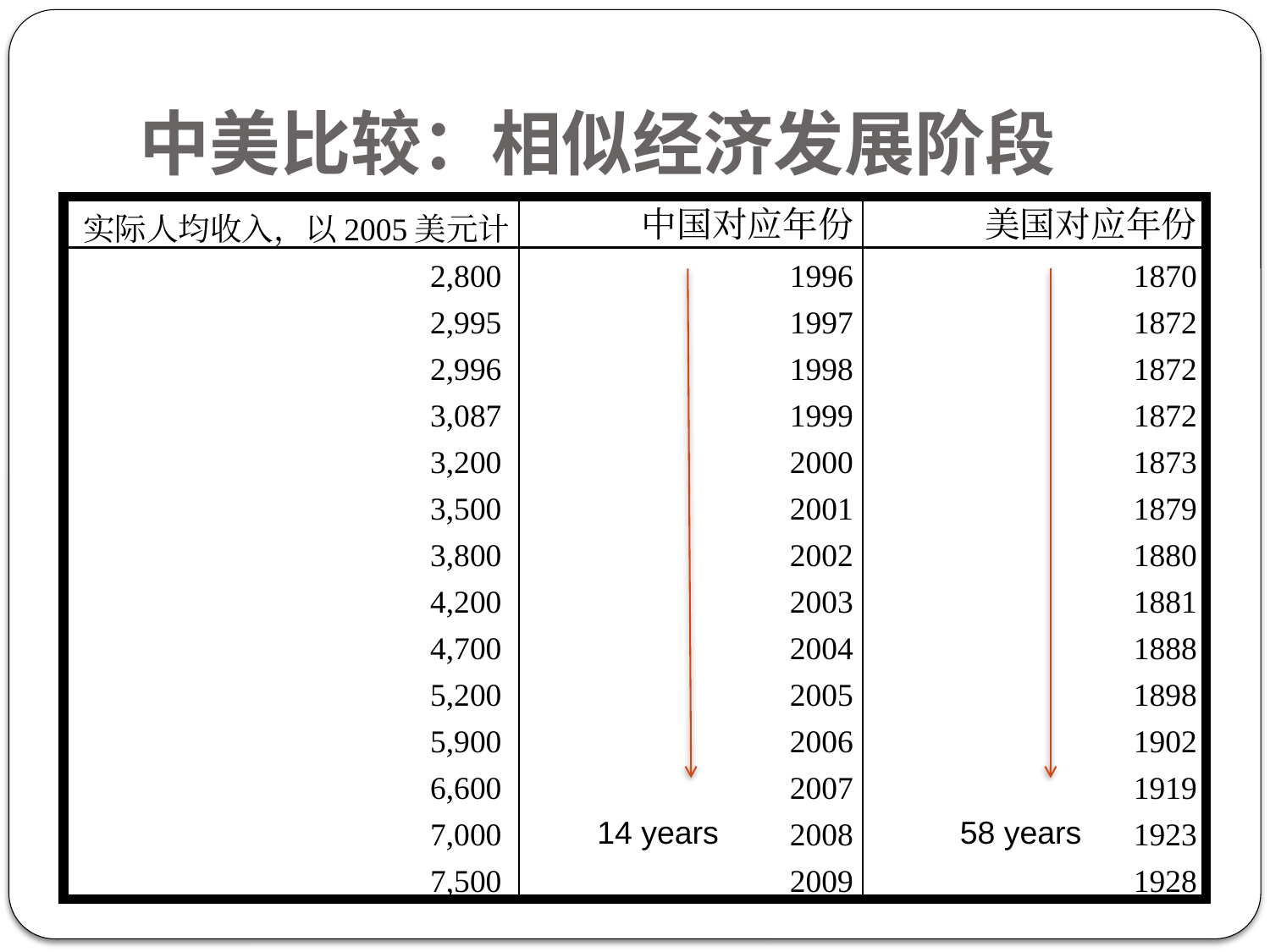

# 中美比较：相似经济发展阶段
| 实际人均收入，以2005美元计 | 中国对应年份 | 美国对应年份 |
| --- | --- | --- |
| 2,800 | 1996 | 1870 |
| 2,995 | 1997 | 1872 |
| 2,996 | 1998 | 1872 |
| 3,087 | 1999 | 1872 |
| 3,200 | 2000 | 1873 |
| 3,500 | 2001 | 1879 |
| 3,800 | 2002 | 1880 |
| 4,200 | 2003 | 1881 |
| 4,700 | 2004 | 1888 |
| 5,200 | 2005 | 1898 |
| 5,900 | 2006 | 1902 |
| 6,600 | 2007 | 1919 |
| 7,000 | 2008 | 1923 |
| 7,500 | 2009 | 1928 |
14 years
58 years